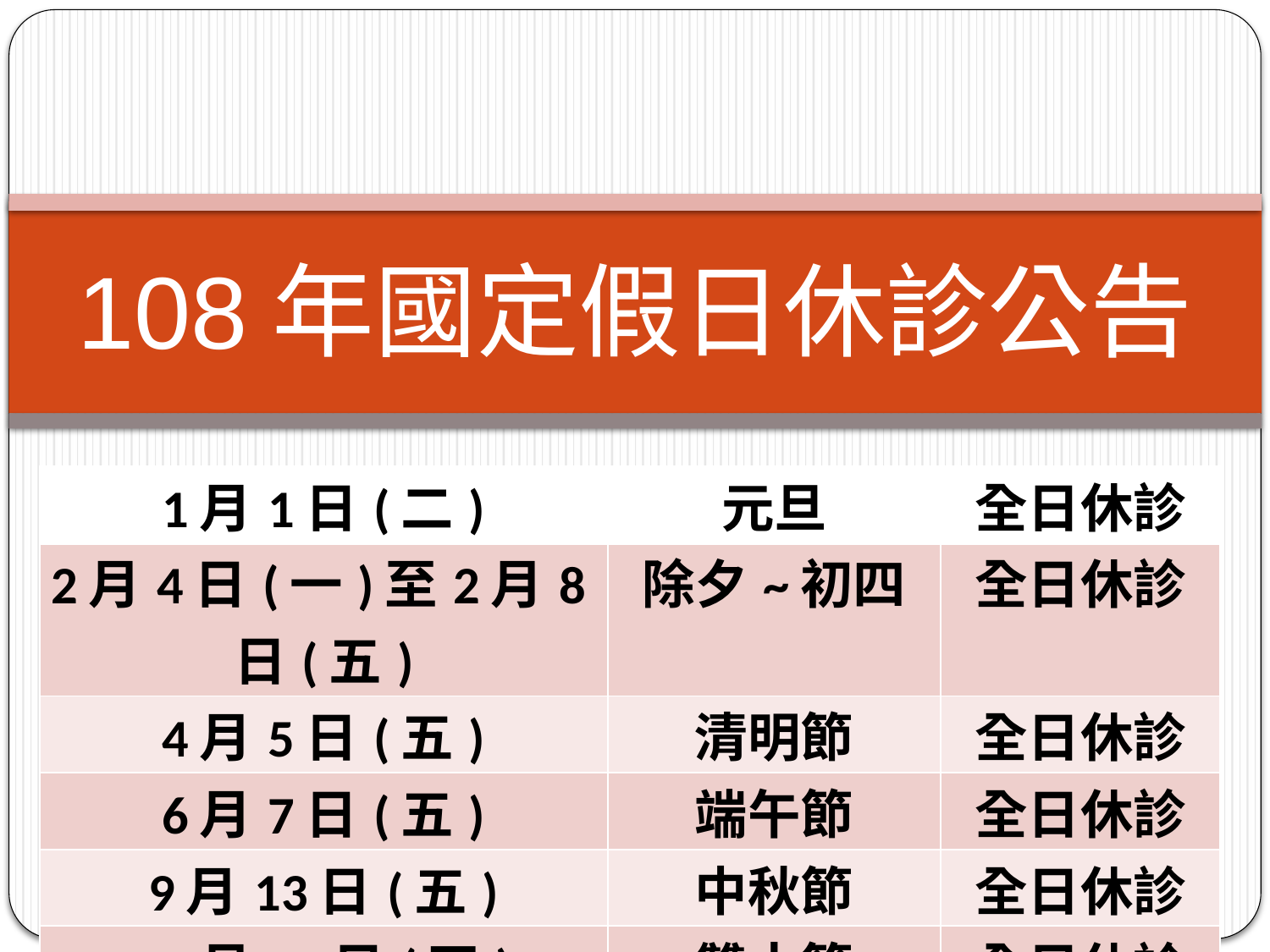

# 108年國定假日休診公告
| 1月1日(二) | 元旦 | 全日休診 |
| --- | --- | --- |
| 2月4日(一)至2月8日(五) | 除夕~初四 | 全日休診 |
| 4月5日(五) | 清明節 | 全日休診 |
| 6月7日(五) | 端午節 | 全日休診 |
| 9月13日(五) | 中秋節 | 全日休診 |
| 10月10日(四) | 雙十節 | 全日休診 |